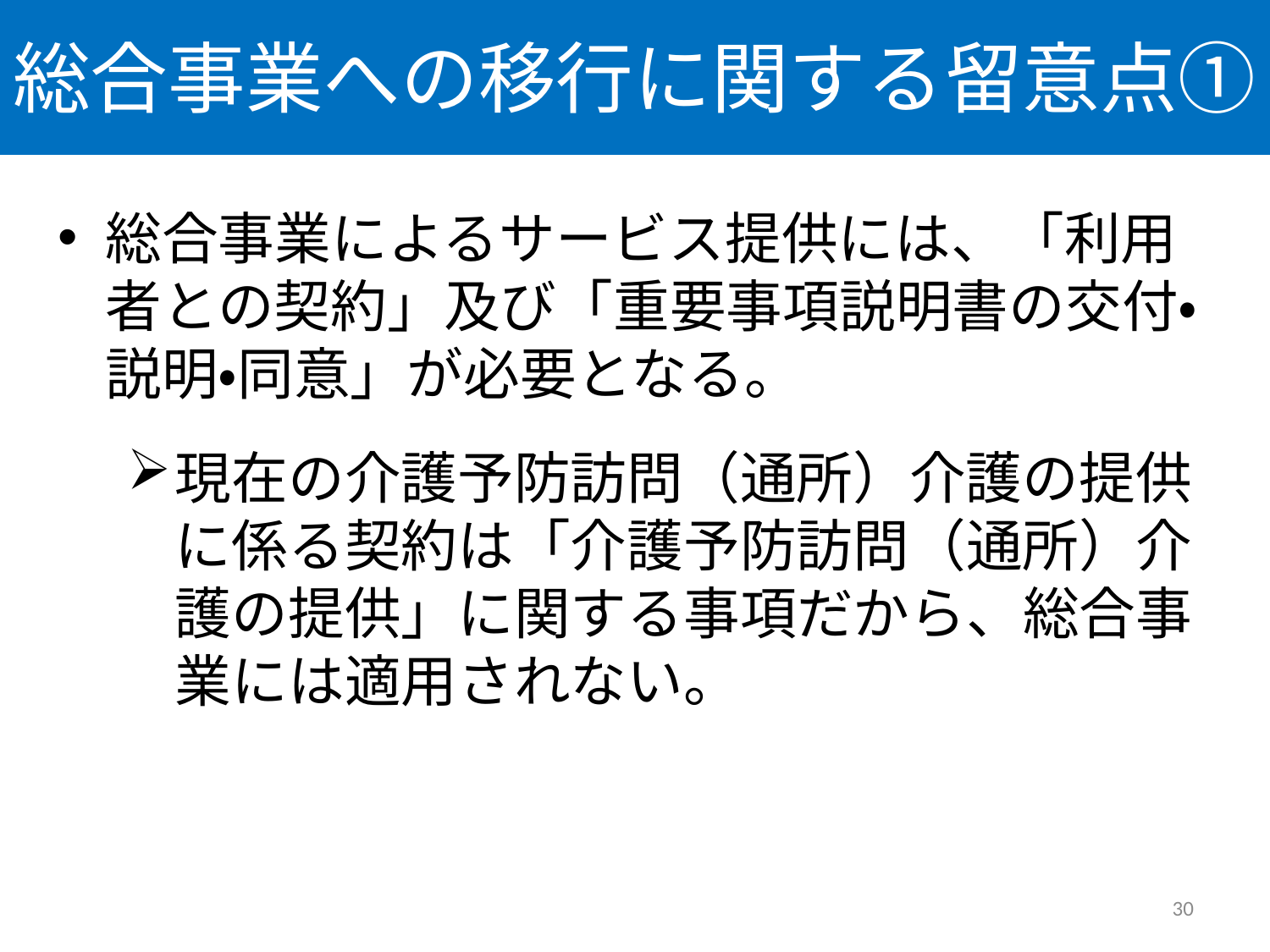

# 総合事業への移行に関する留意点①
総合事業によるサービス提供には、「利用者との契約」及び「重要事項説明書の交付・説明・同意」が必要となる。
現在の介護予防訪問（通所）介護の提供に係る契約は「介護予防訪問（通所）介護の提供」に関する事項だから、総合事業には適用されない。
30